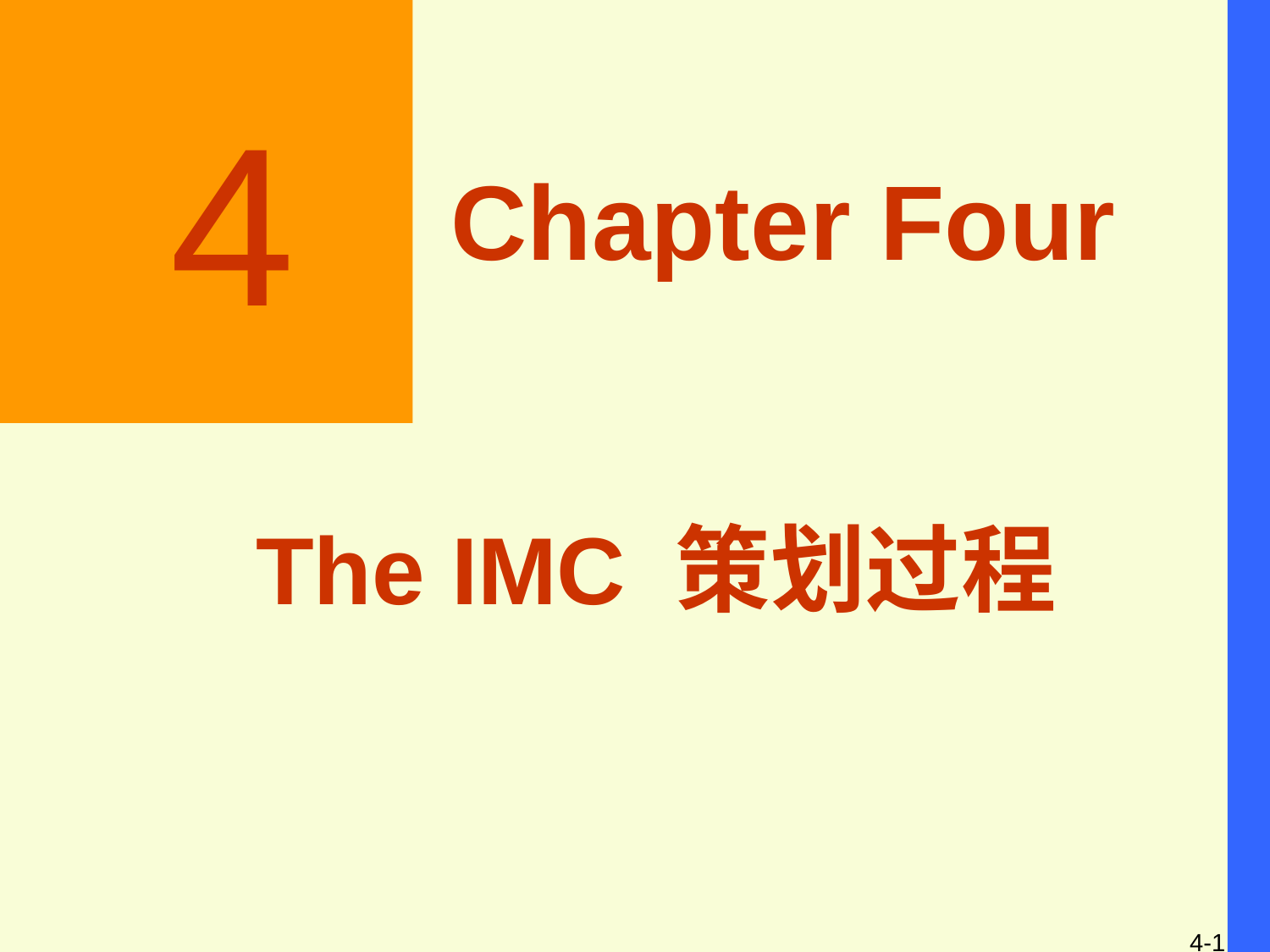

4
		Chapter Four

The IMC 策划过程
4-1